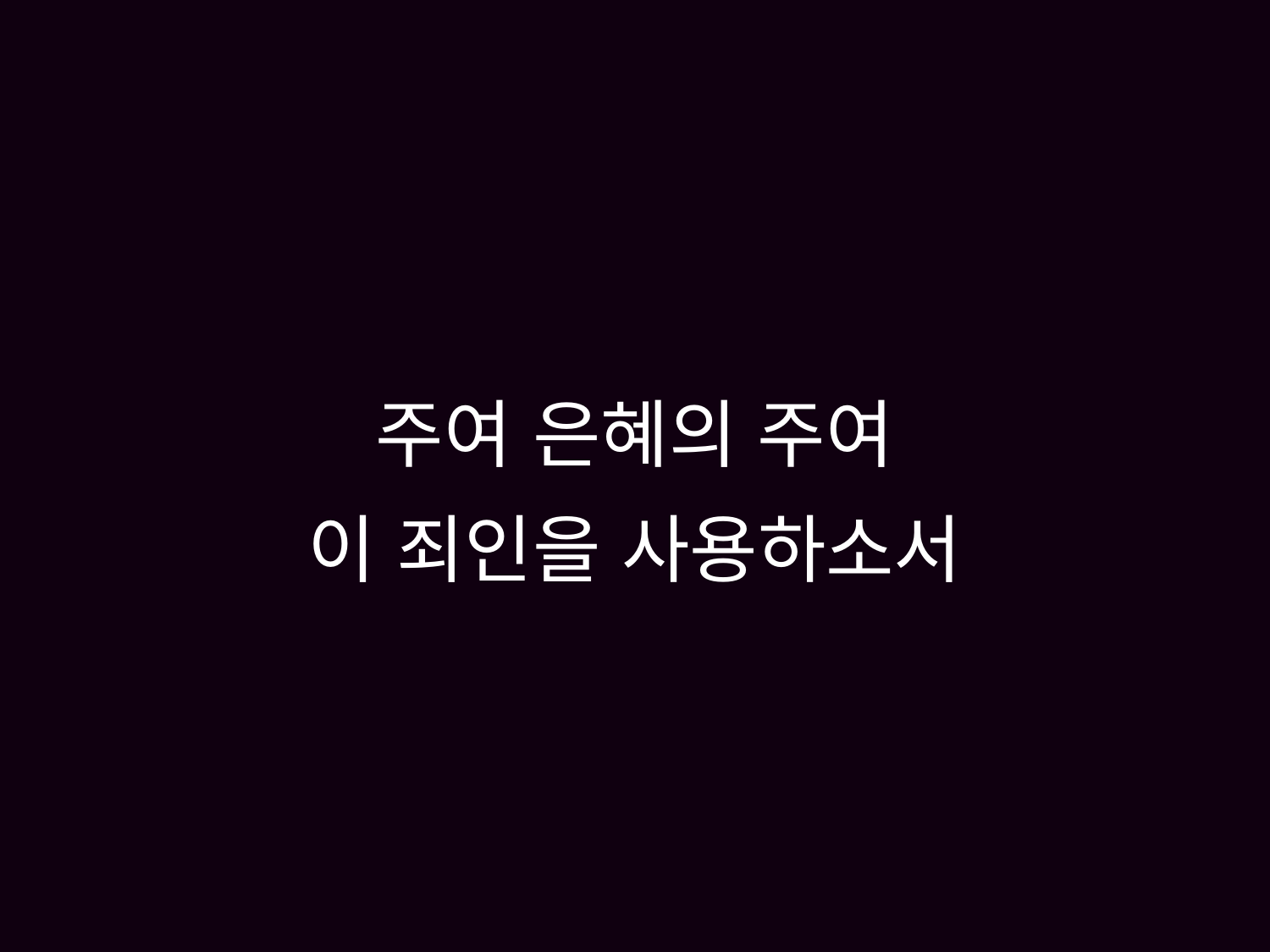

# 주여 은혜의 주여 이 죄인을 사용하소서